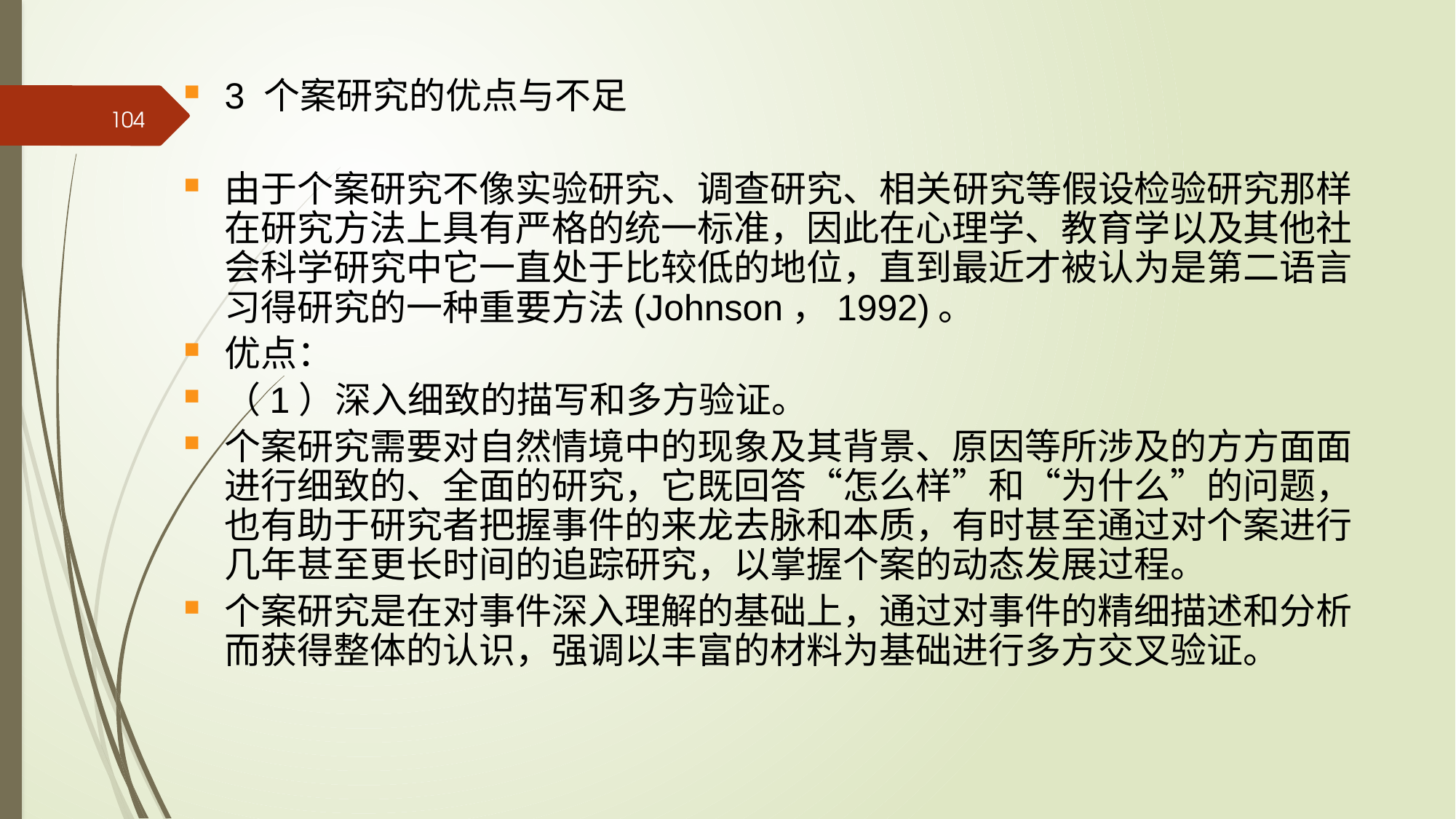

3 个案研究的优点与不足

由于个案研究不像实验研究、调查研究、相关研究等假设检验研究那样在研究方法上具有严格的统一标准，因此在心理学、教育学以及其他社会科学研究中它一直处于比较低的地位，直到最近才被认为是第二语言习得研究的一种重要方法(Johnson，1992)。
优点：
（1）深入细致的描写和多方验证。
个案研究需要对自然情境中的现象及其背景、原因等所涉及的方方面面进行细致的、全面的研究，它既回答“怎么样”和“为什么”的问题，也有助于研究者把握事件的来龙去脉和本质，有时甚至通过对个案进行几年甚至更长时间的追踪研究，以掌握个案的动态发展过程。
个案研究是在对事件深入理解的基础上，通过对事件的精细描述和分析而获得整体的认识，强调以丰富的材料为基础进行多方交叉验证。

104